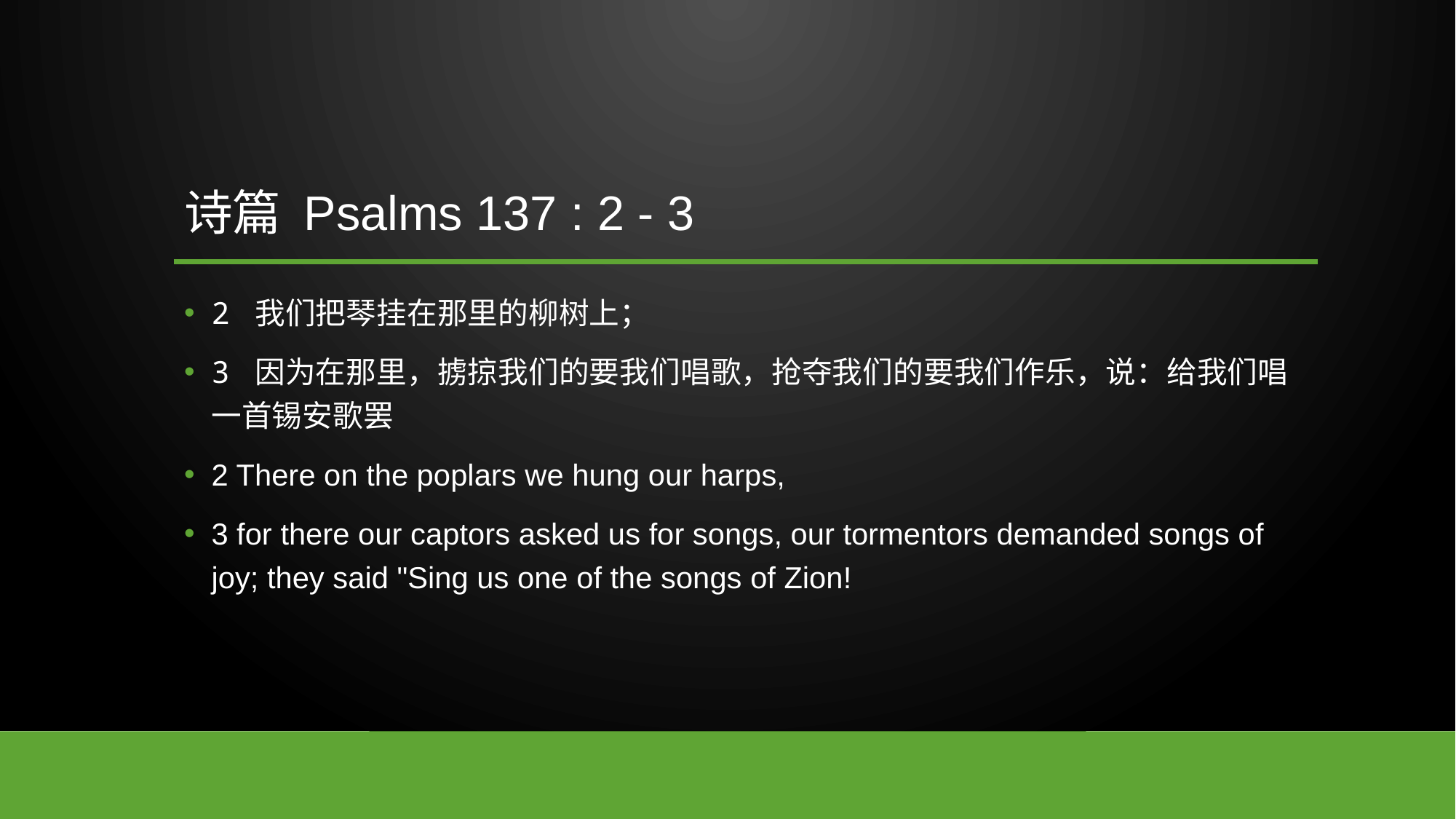

# 诗篇 Psalms 137 : 2 - 3
2 我们把琴挂在那里的柳树上；
3 因为在那里，掳掠我们的要我们唱歌，抢夺我们的要我们作乐，说：给我们唱一首锡安歌罢
2 There on the poplars we hung our harps,
3 for there our captors asked us for songs, our tormentors demanded songs of joy; they said "Sing us one of the songs of Zion!